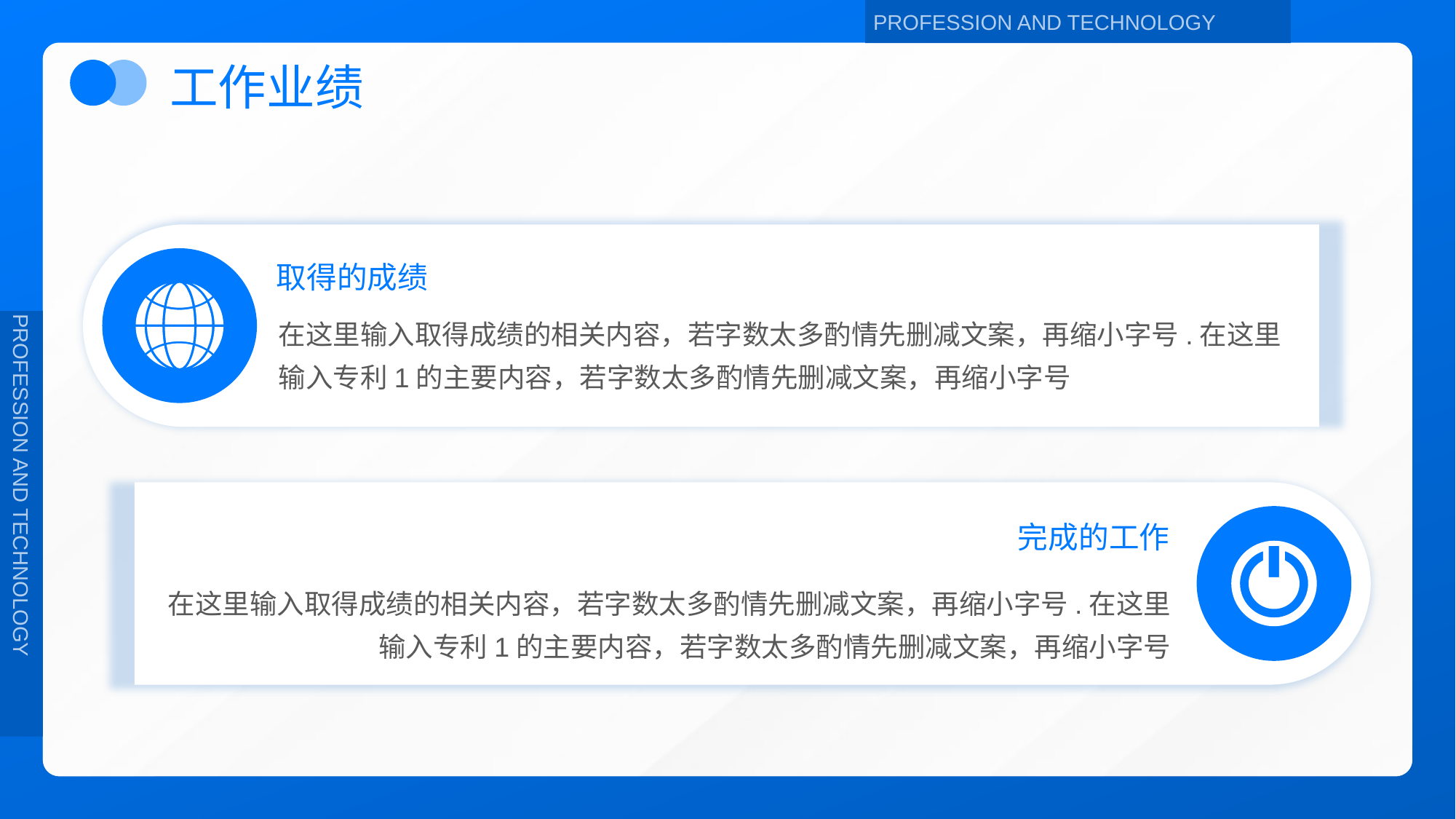

工作业绩

取得的成绩

在这里输入取得成绩的相关内容，若字数太多酌情先删减文案，再缩小字号.在这里输入专利1的主要内容，若字数太多酌情先删减文案，再缩小字号

完成的工作

在这里输入取得成绩的相关内容，若字数太多酌情先删减文案，再缩小字号.在这里输入专利1的主要内容，若字数太多酌情先删减文案，再缩小字号